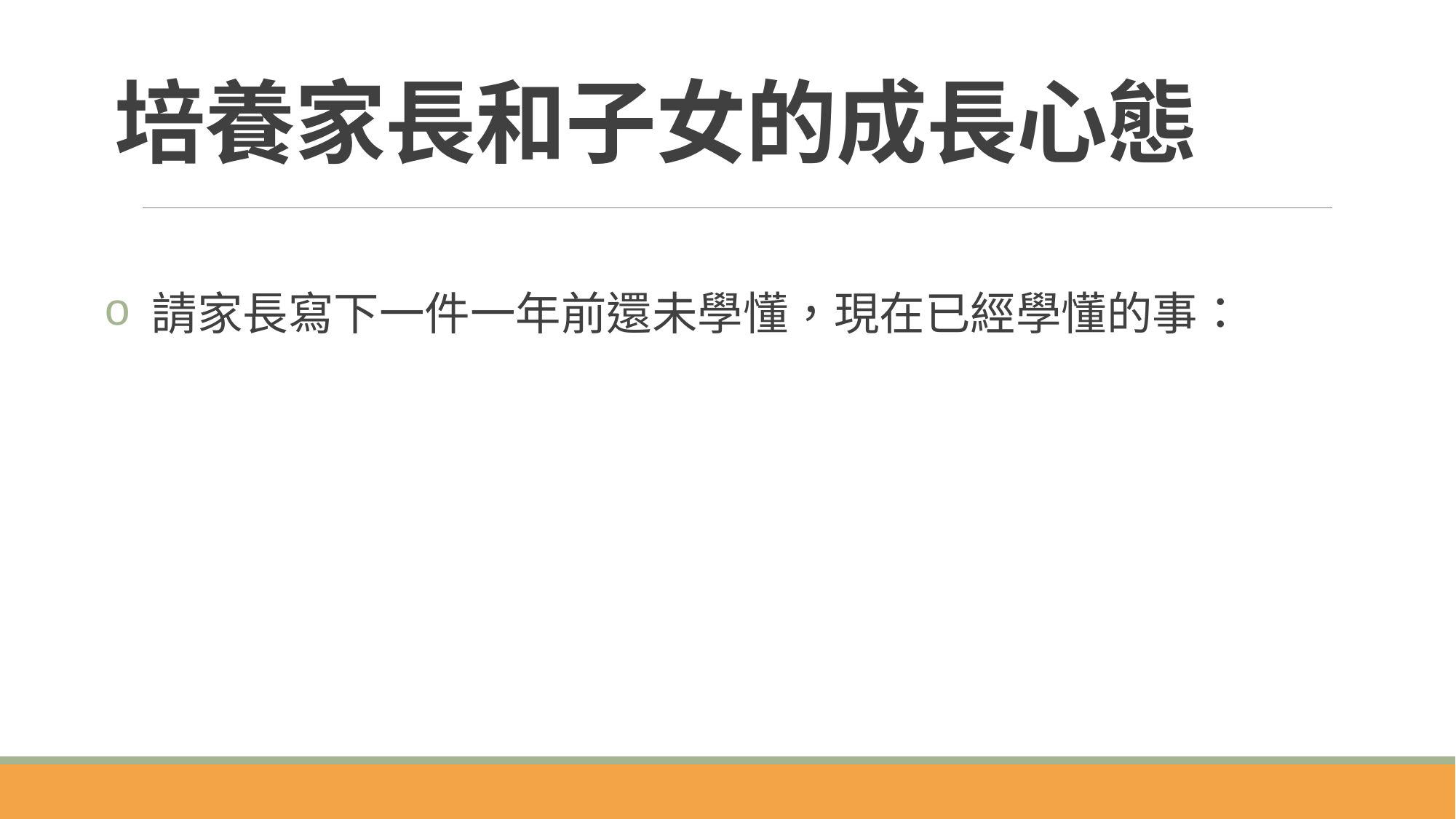

# 培養家長和子女的成長心態
 請家長寫下一件一年前還未學懂，現在已經學懂的事：